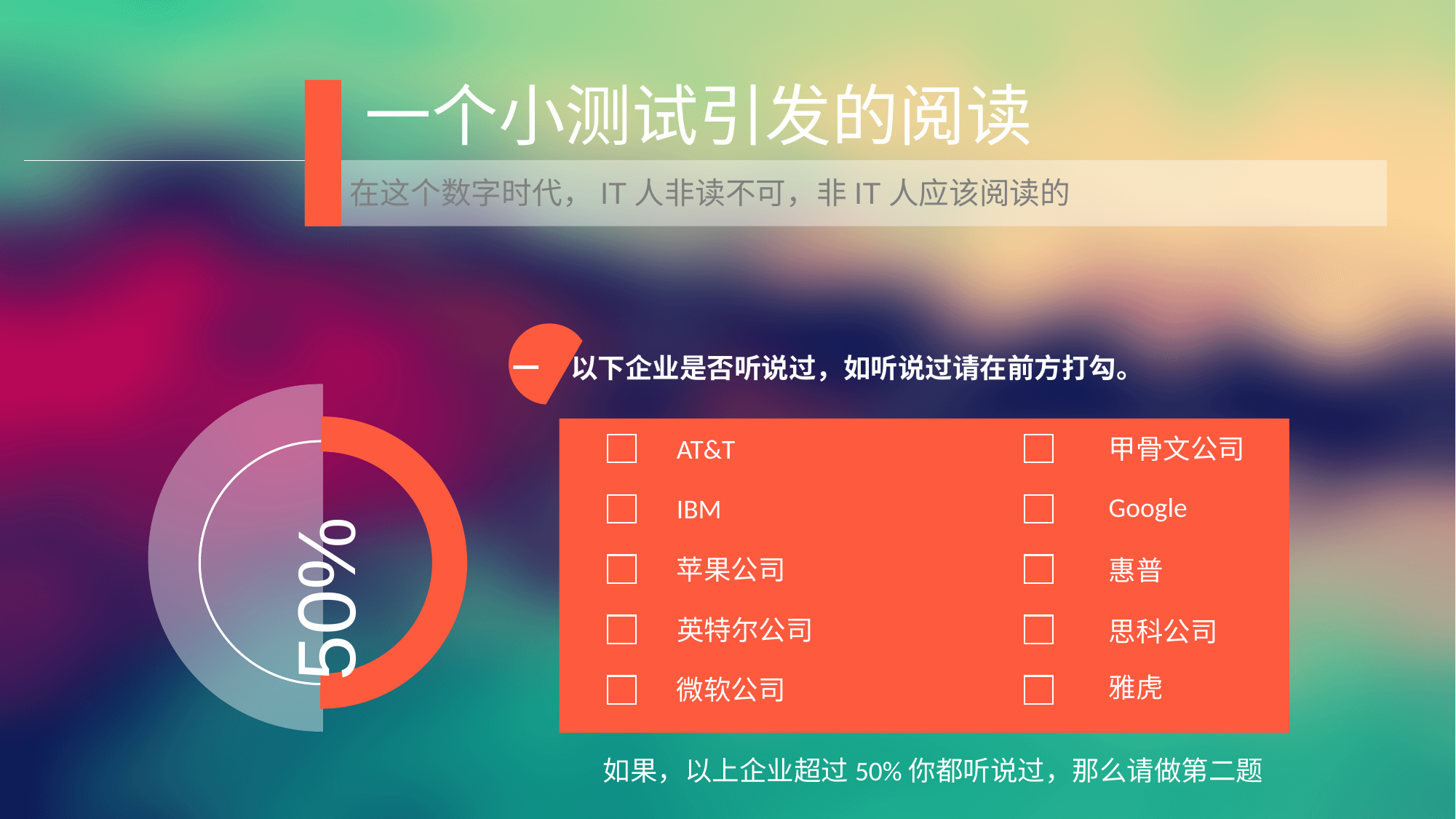

一个小测试引发的阅读

在这个数字时代，IT人非读不可，非IT人应该阅读的

一     以下企业是否听说过，如听说过请在前方打勾。

AT&T
甲骨文公司

Google
IBM

苹果公司
惠普

英特尔公司
思科公司

雅虎
微软公司

如果，以上企业超过50%你都听说过，那么请做第二题

50%